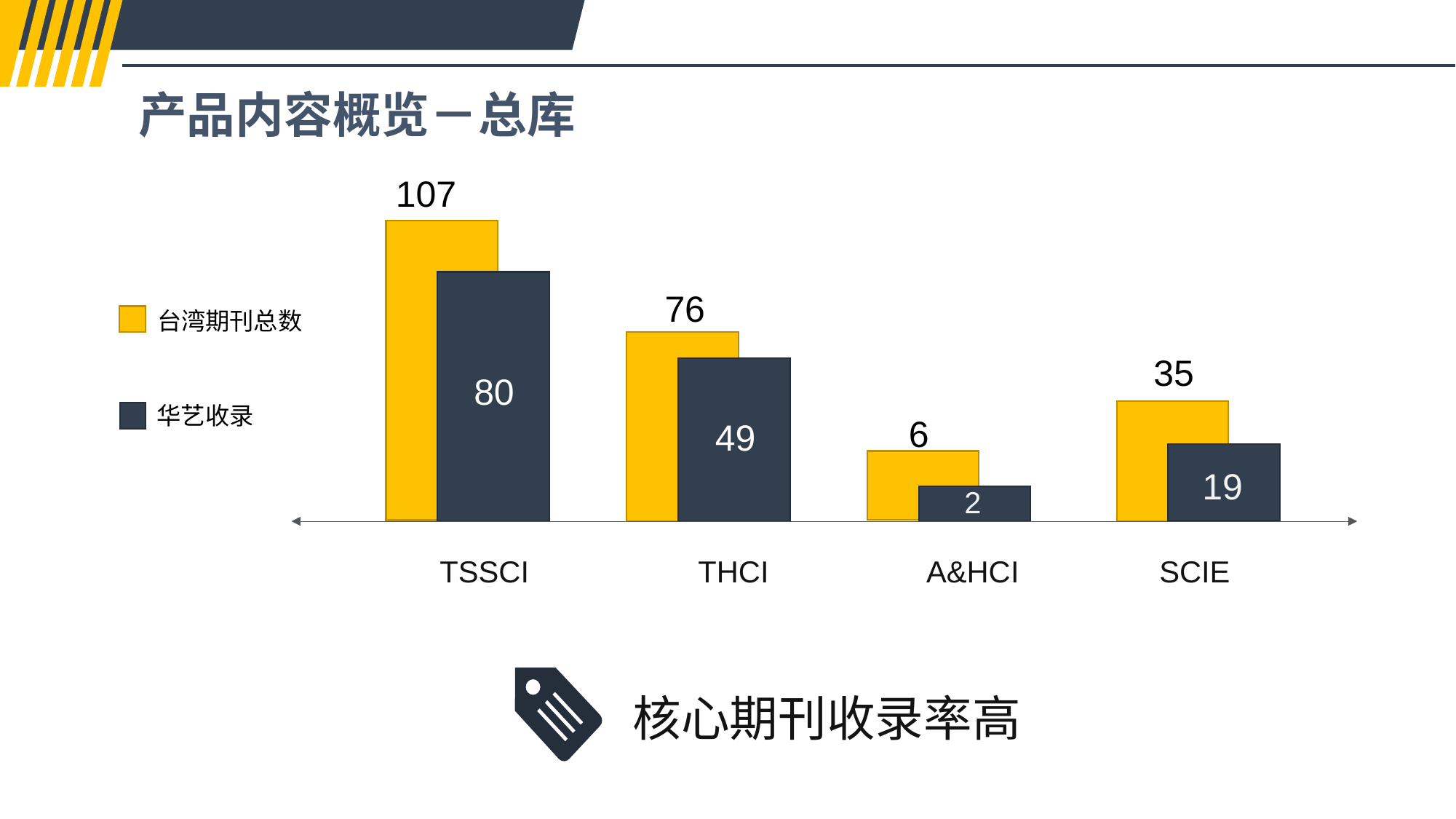

产品内容概览－总库
107

76
台湾期刊总数

35

80
华艺收录

6
49

19
2

TSSCI
THCI
A&HCI
SCIE

核心期刊收录率高